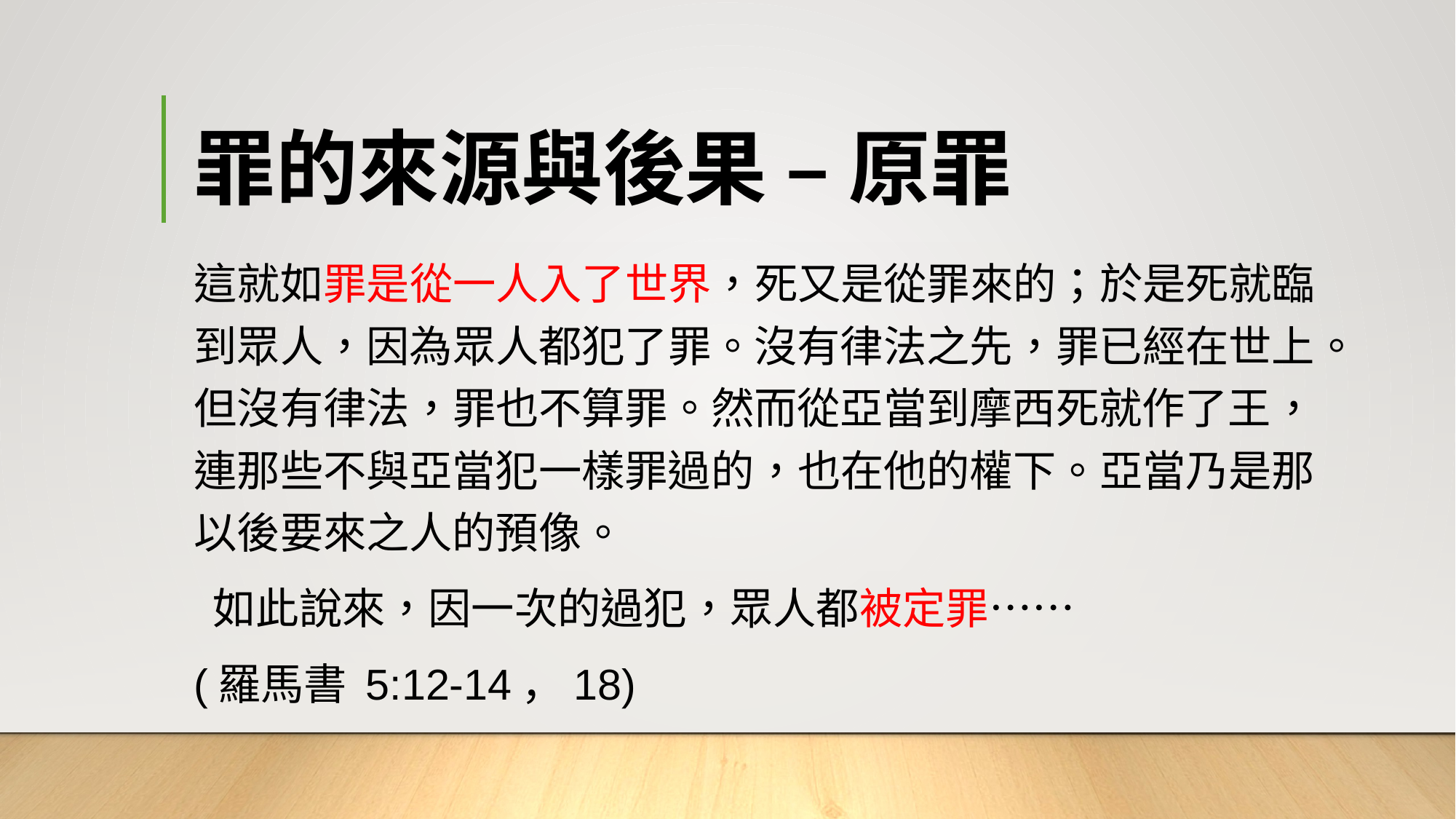

# 罪的來源與後果 – 原罪
這就如罪是從一人入了世界，死又是從罪來的；於是死就臨到眾人，因為眾人都犯了罪。沒有律法之先，罪已經在世上。但沒有律法，罪也不算罪。然而從亞當到摩西死就作了王，連那些不與亞當犯一樣罪過的，也在他的權下。亞當乃是那以後要來之人的預像。
 如此說來，因一次的過犯，眾人都被定罪……
(羅馬書 5:12-14，18)